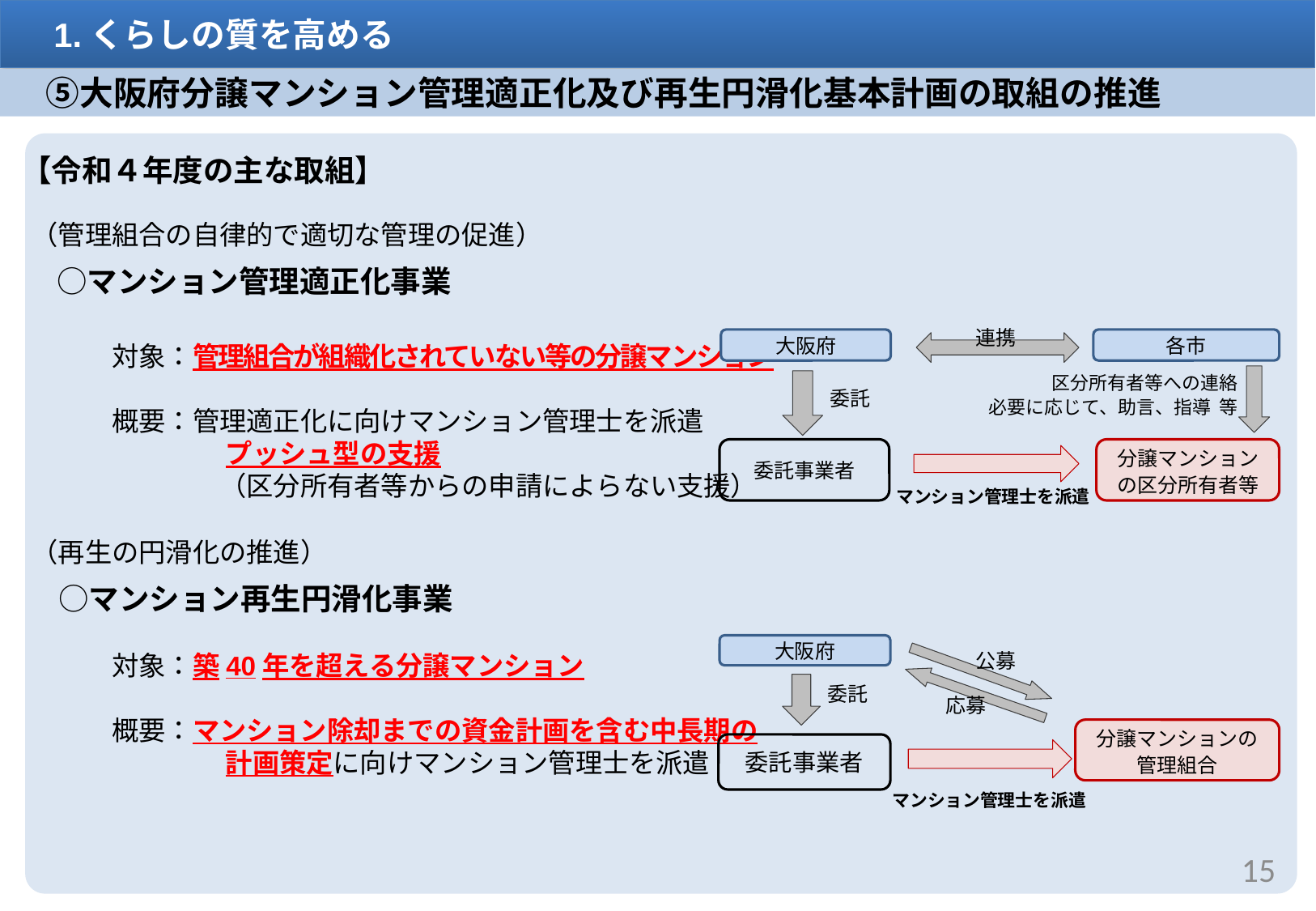

1.くらしの質を高める
　⑤大阪府分譲マンション管理適正化及び再生円滑化基本計画の取組の推進

【令和４年度の主な取組】
（管理組合の自律的で適切な管理の促進）

　○マンション管理適正化事業

　　　対象：管理組合が組織化されていない等の分譲マンション

　　　概要：管理適正化に向けマンション管理士を派遣
　　　 　　　　プッシュ型の支援
　　　　　　　（区分所有者等からの申請によらない支援）

（再生の円滑化の推進）

　○マンション再生円滑化事業

　　　対象：築40年を超える分譲マンション

　　　概要：マンション除却までの資金計画を含む中長期の
　　　　　　　 計画策定に向けマンション管理士を派遣

連携
各市
大阪府

区分所有者等への連絡

必要に応じて、助言、指導  等
委託

委託事業者
分譲マンション
の区分所有者等

マンション管理士を派遣
大阪府
公募

委託

応募
分譲マンションの
管理組合
委託事業者

マンション管理士を派遣
15